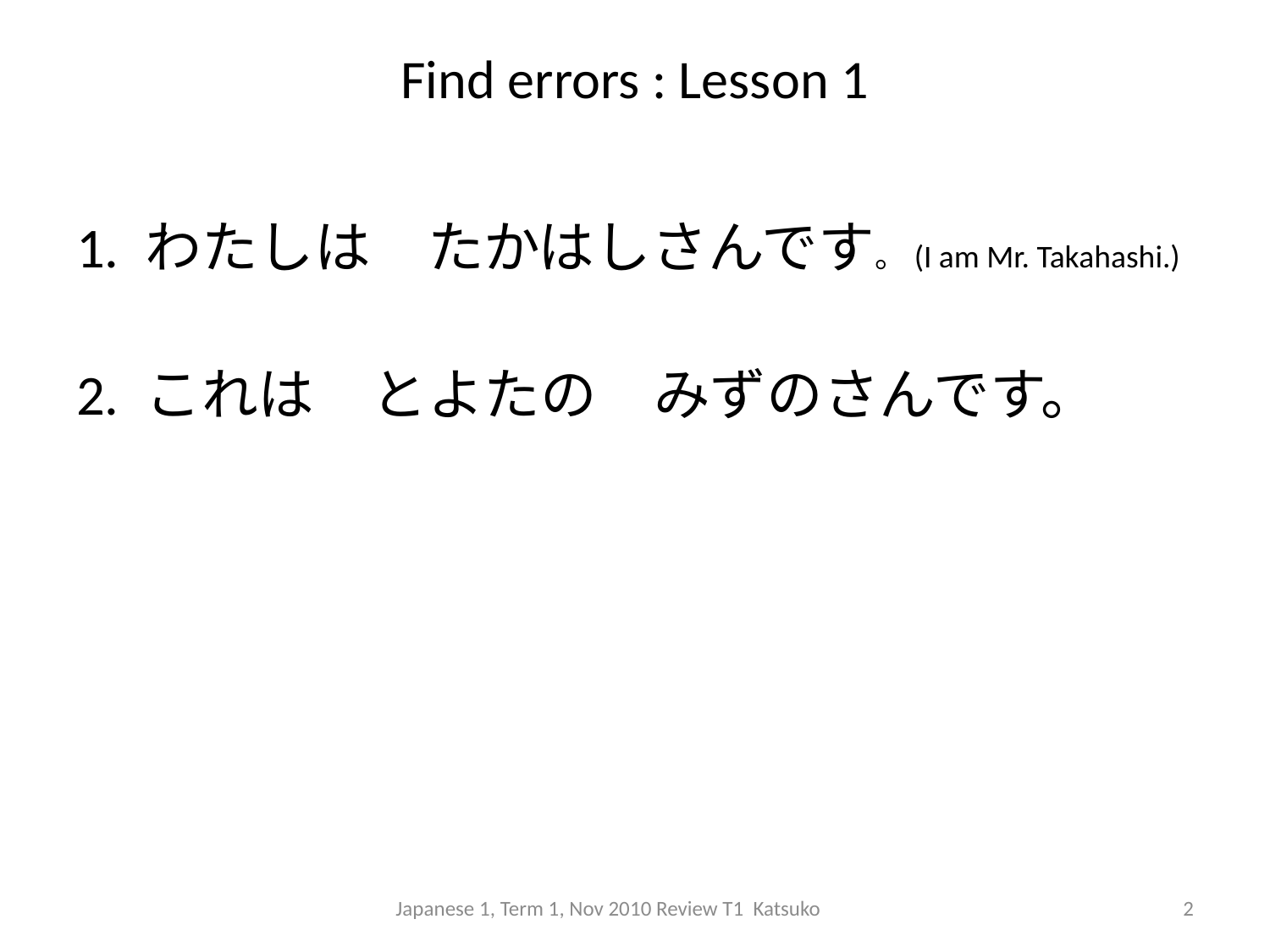

# Find errors : Lesson 1
1. わたしは　たかはしさんです。(I am Mr. Takahashi.)
2. これは　とよたの　みずのさんです。
Japanese 1, Term 1, Nov 2010 Review T1  Katsuko
2